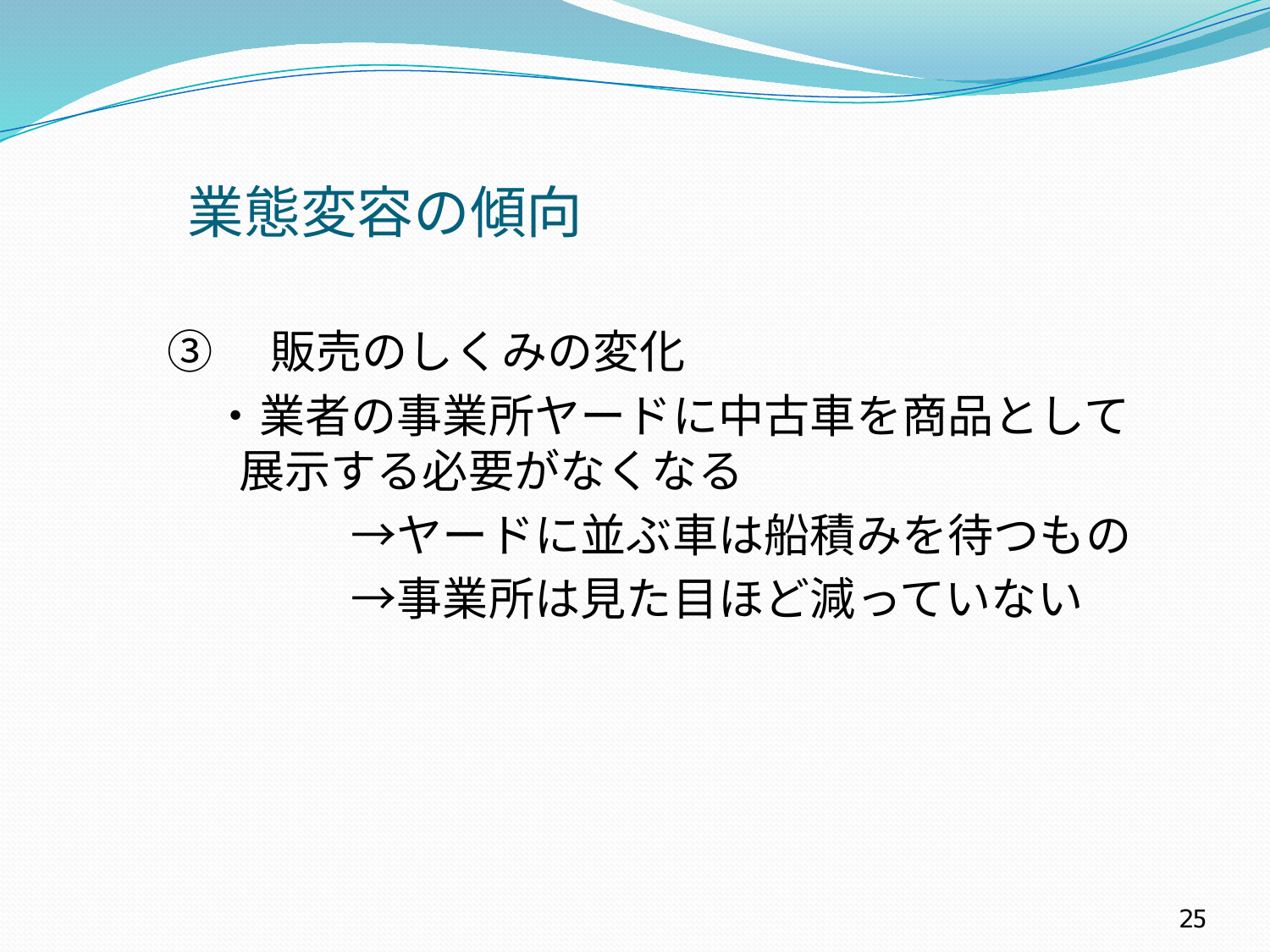

業態変容の傾向
③　販売のしくみの変化
　・業者の事業所ヤードに中古車を商品として展示する必要がなくなる
　　　　→ヤードに並ぶ車は船積みを待つもの
　　　　→事業所は見た目ほど減っていない
25